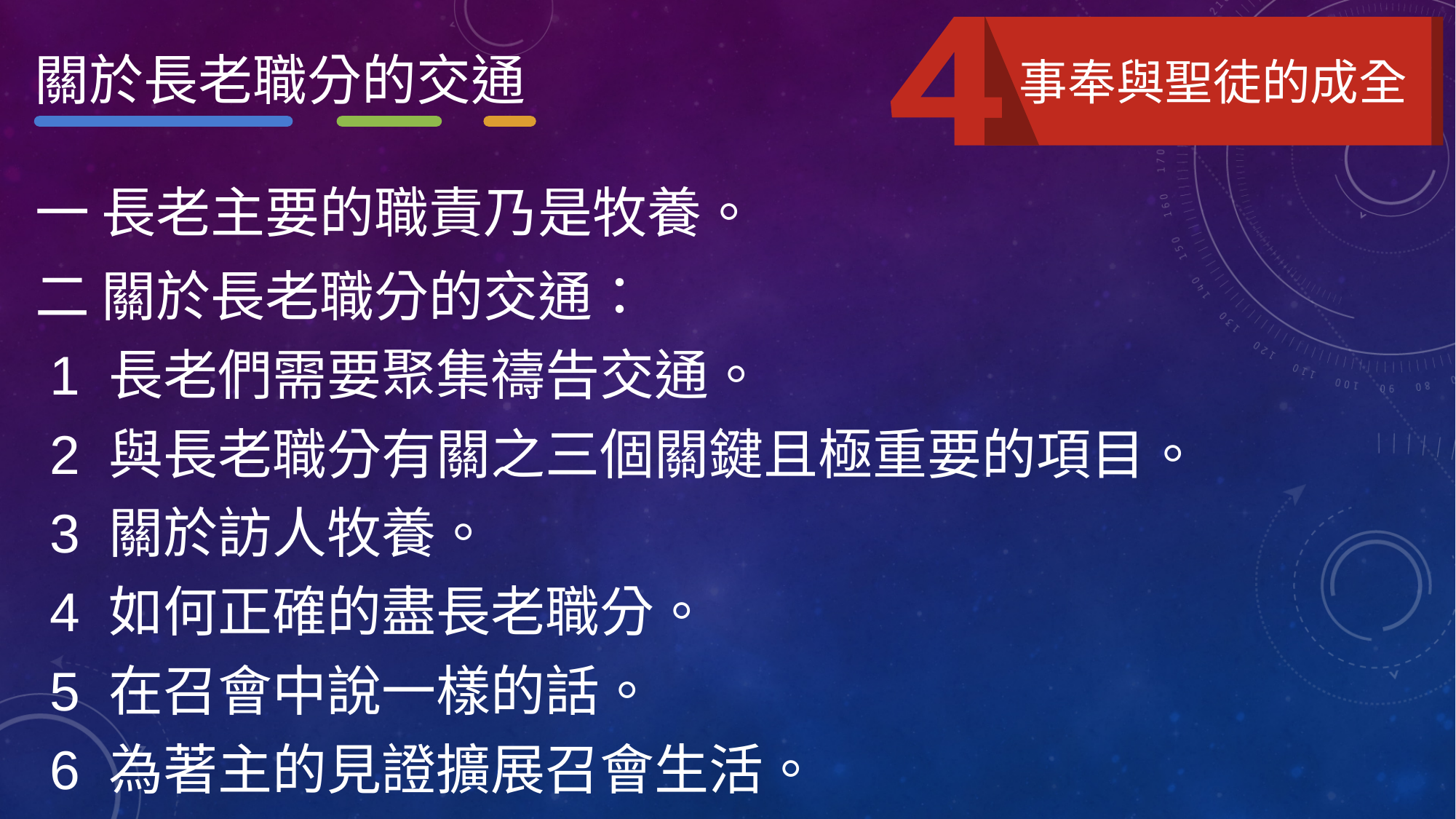

關於長老職分的交通
事奉與聖徒的成全

一 長老主要的職責乃是牧養。
二 關於長老職分的交通：
 1 長老們需要聚集禱告交通。
 2 與長老職分有關之三個關鍵且極重要的項目。
 3 關於訪人牧養。
 4 如何正確的盡長老職分。
 5 在召會中說一樣的話。
 6 為著主的見證擴展召會生活。